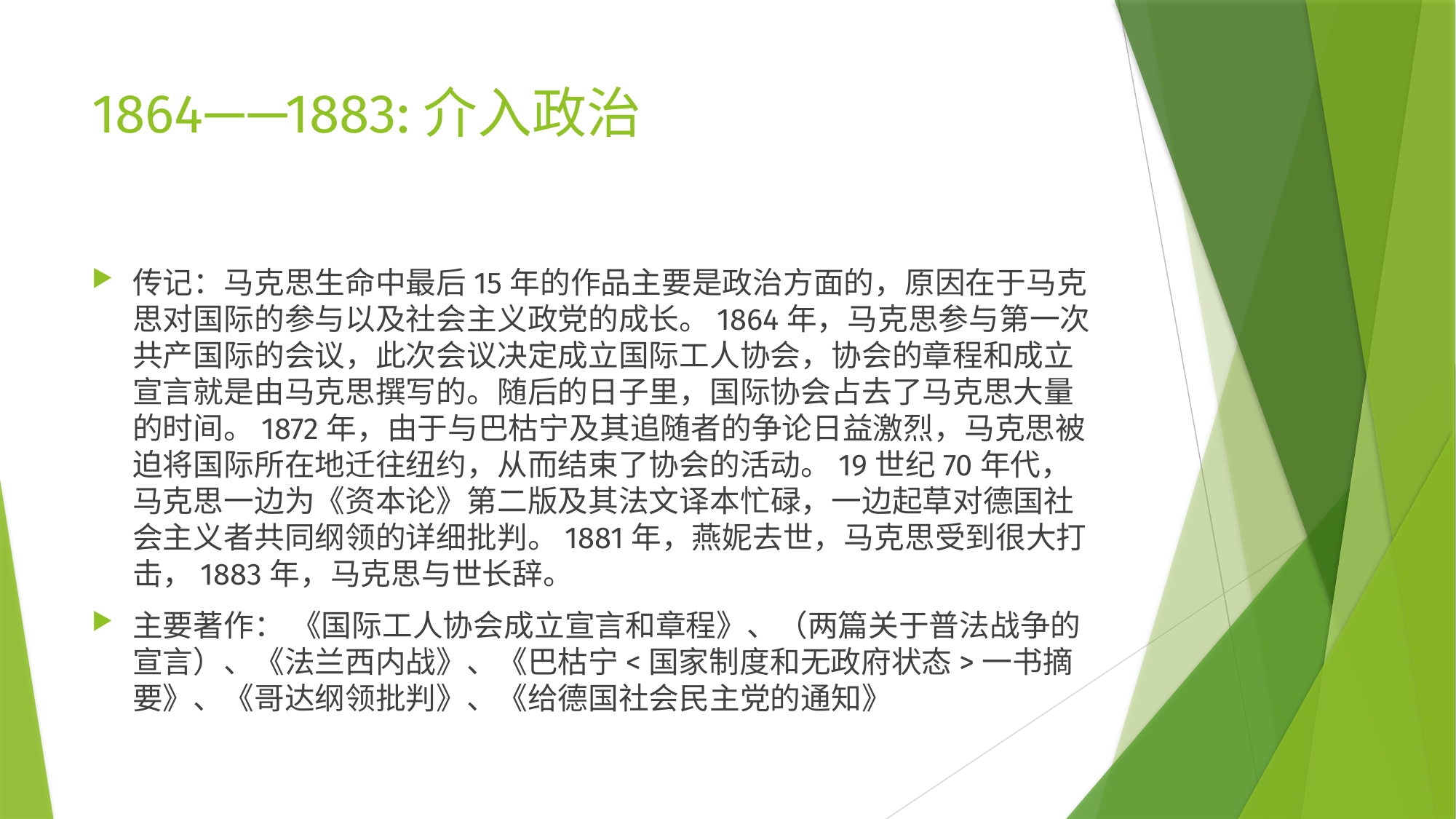

# 1864——1883:介入政治
传记：马克思生命中最后15年的作品主要是政治方面的，原因在于马克思对国际的参与以及社会主义政党的成长。1864年，马克思参与第一次共产国际的会议，此次会议决定成立国际工人协会，协会的章程和成立宣言就是由马克思撰写的。随后的日子里，国际协会占去了马克思大量的时间。1872年，由于与巴枯宁及其追随者的争论日益激烈，马克思被迫将国际所在地迁往纽约，从而结束了协会的活动。19世纪70年代，马克思一边为《资本论》第二版及其法文译本忙碌，一边起草对德国社会主义者共同纲领的详细批判。1881年，燕妮去世，马克思受到很大打击，1883年，马克思与世长辞。
主要著作： 《国际工人协会成立宣言和章程》、（两篇关于普法战争的宣言）、《法兰西内战》、《巴枯宁<国家制度和无政府状态>一书摘要》、《哥达纲领批判》、《给德国社会民主党的通知》